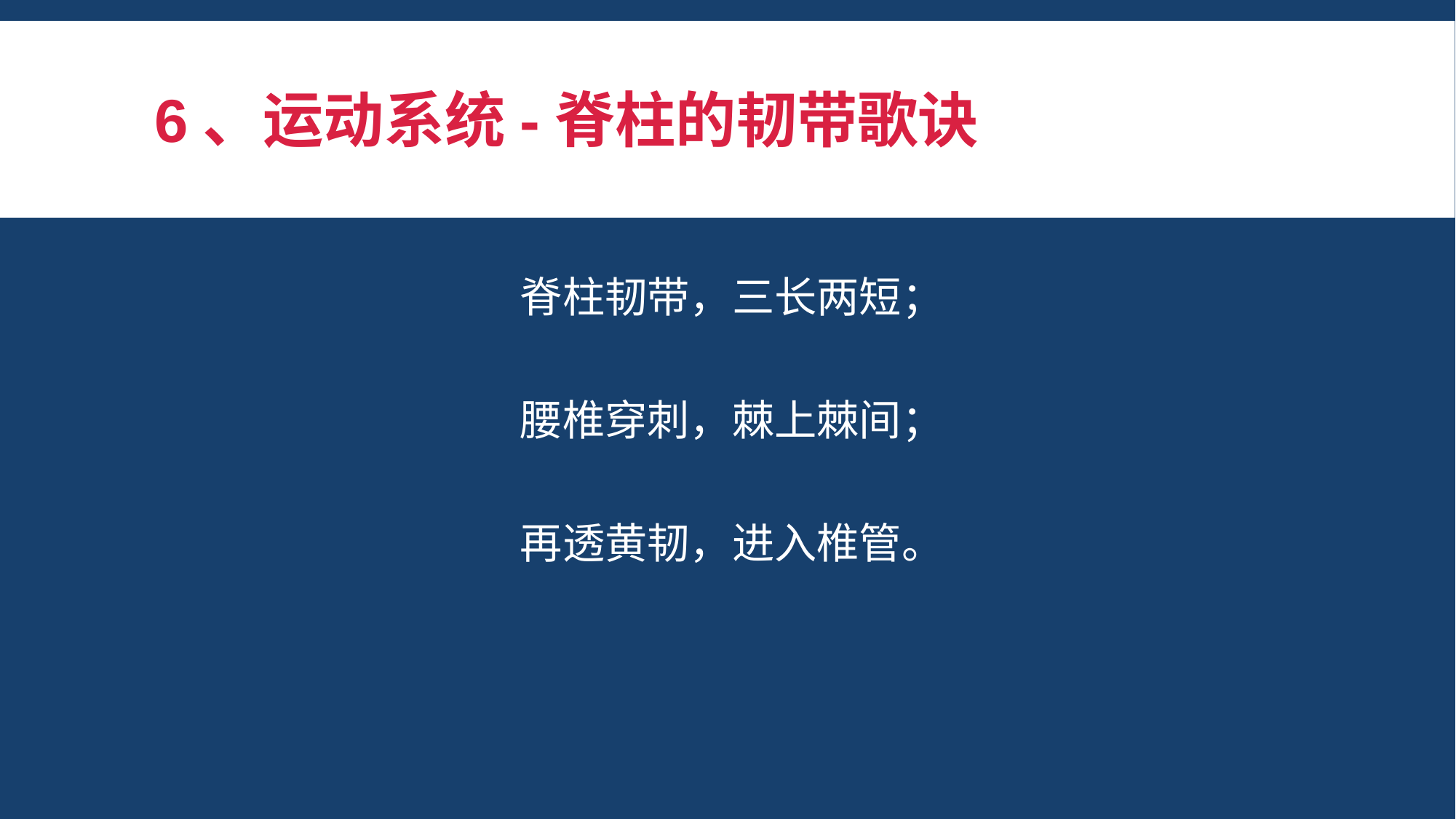

# 6、运动系统-脊柱的韧带歌诀
脊柱韧带，三长两短；
腰椎穿刺，棘上棘间；
再透黄韧，进入椎管。